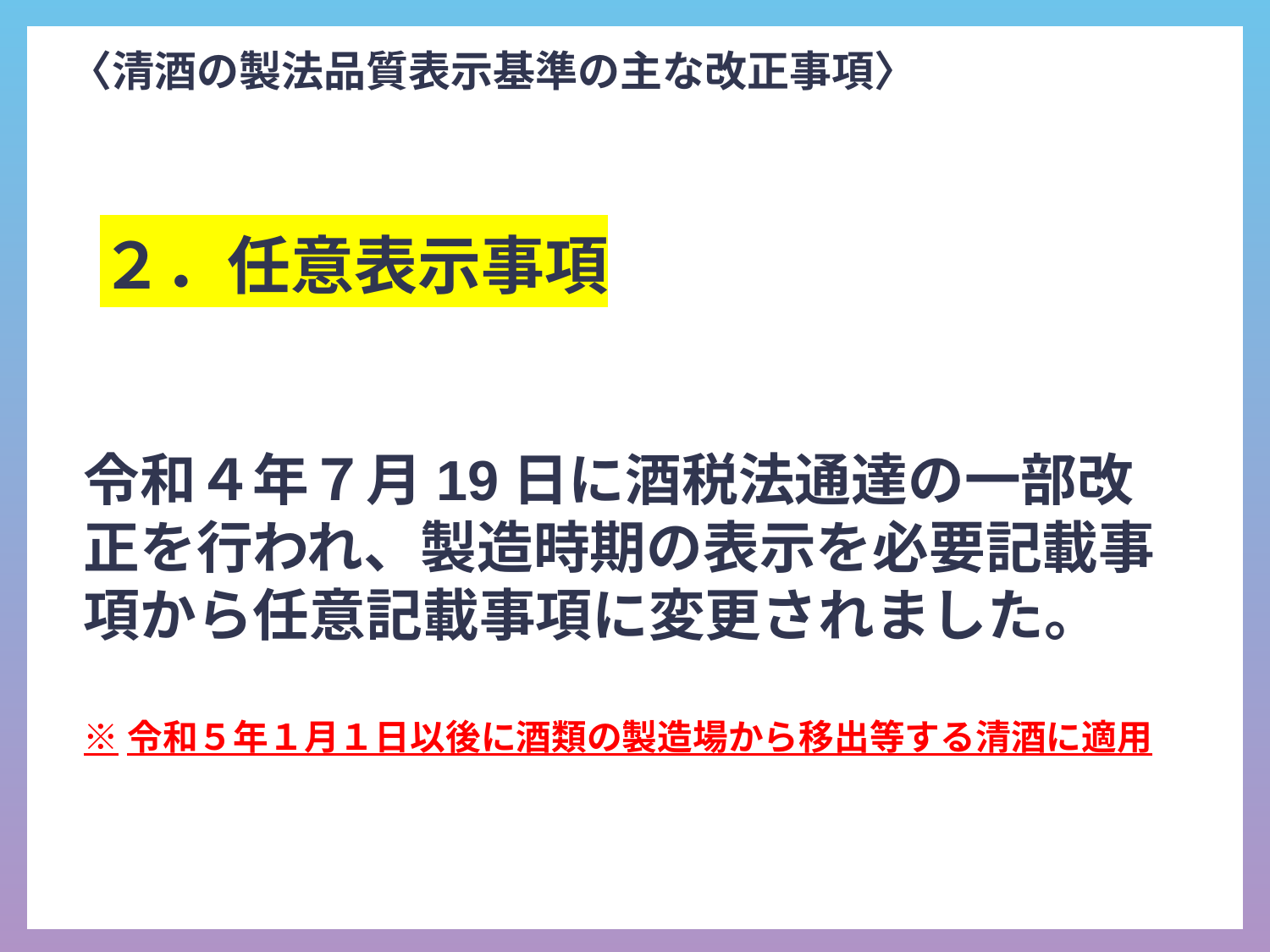

〈清酒の製法品質表示基準の主な改正事項〉
２．任意表示事項
令和４年７月19日に酒税法通達の一部改正を行われ、製造時期の表示を必要記載事項から任意記載事項に変更されました。

※令和５年１月１日以後に酒類の製造場から移出等する清酒に適用